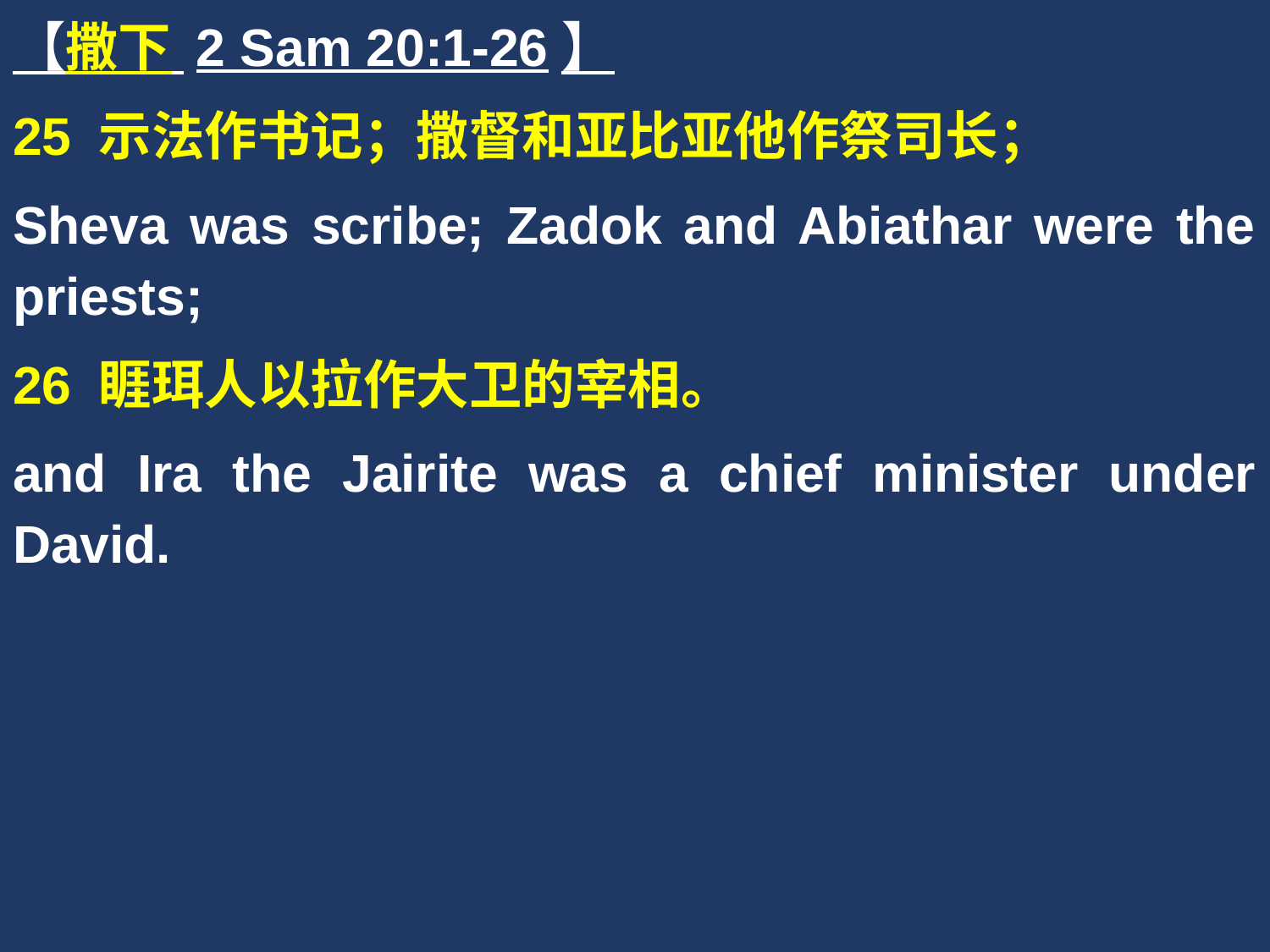

【撒下 2 Sam 20:1-26】
25 示法作书记；撒督和亚比亚他作祭司长；
Sheva was scribe; Zadok and Abiathar were the priests;
26 睚珥人以拉作大卫的宰相。
and Ira the Jairite was a chief minister under David.